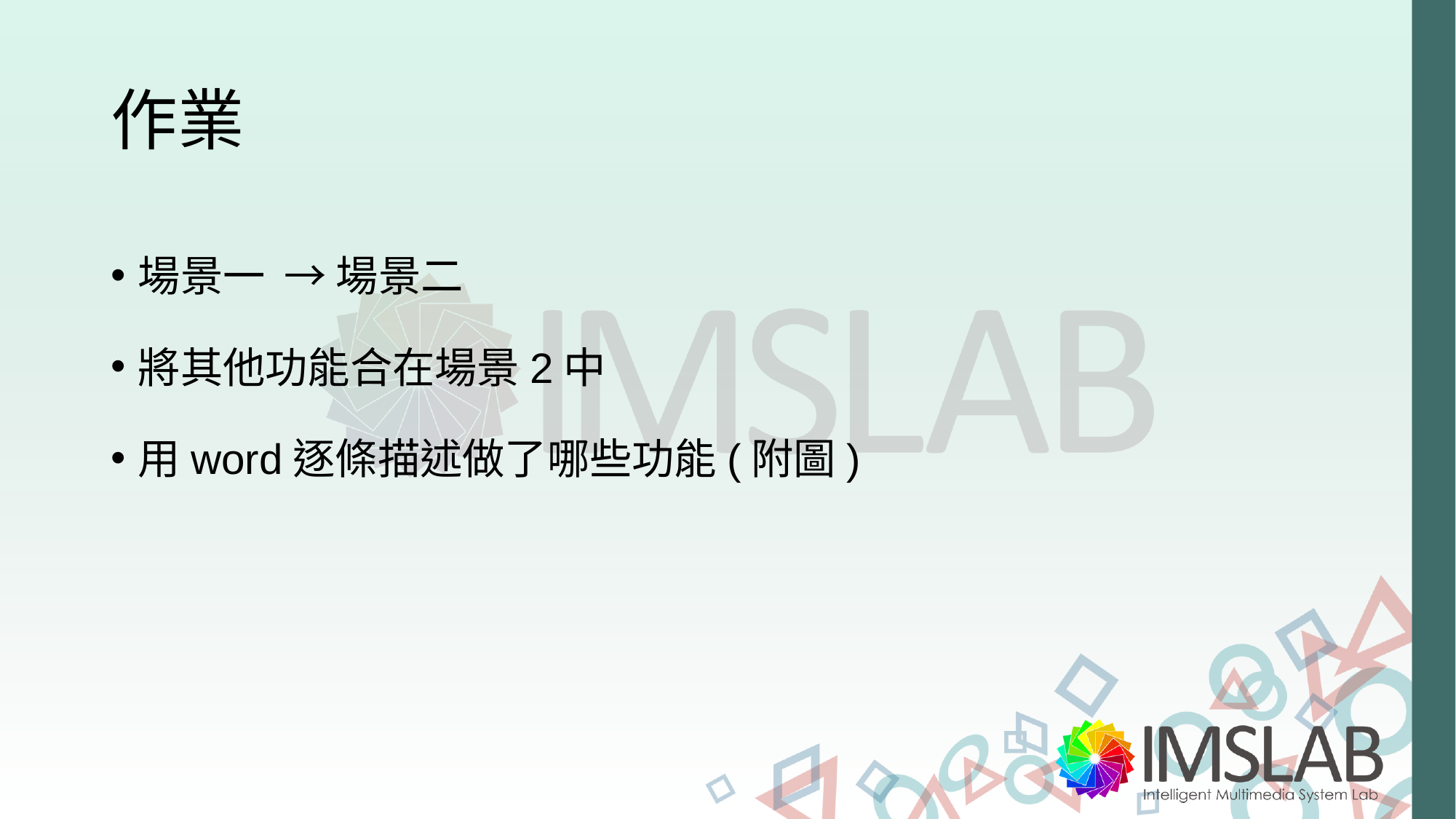

# 作業
場景一  → 場景二
將其他功能合在場景2中
用word逐條描述做了哪些功能(附圖)